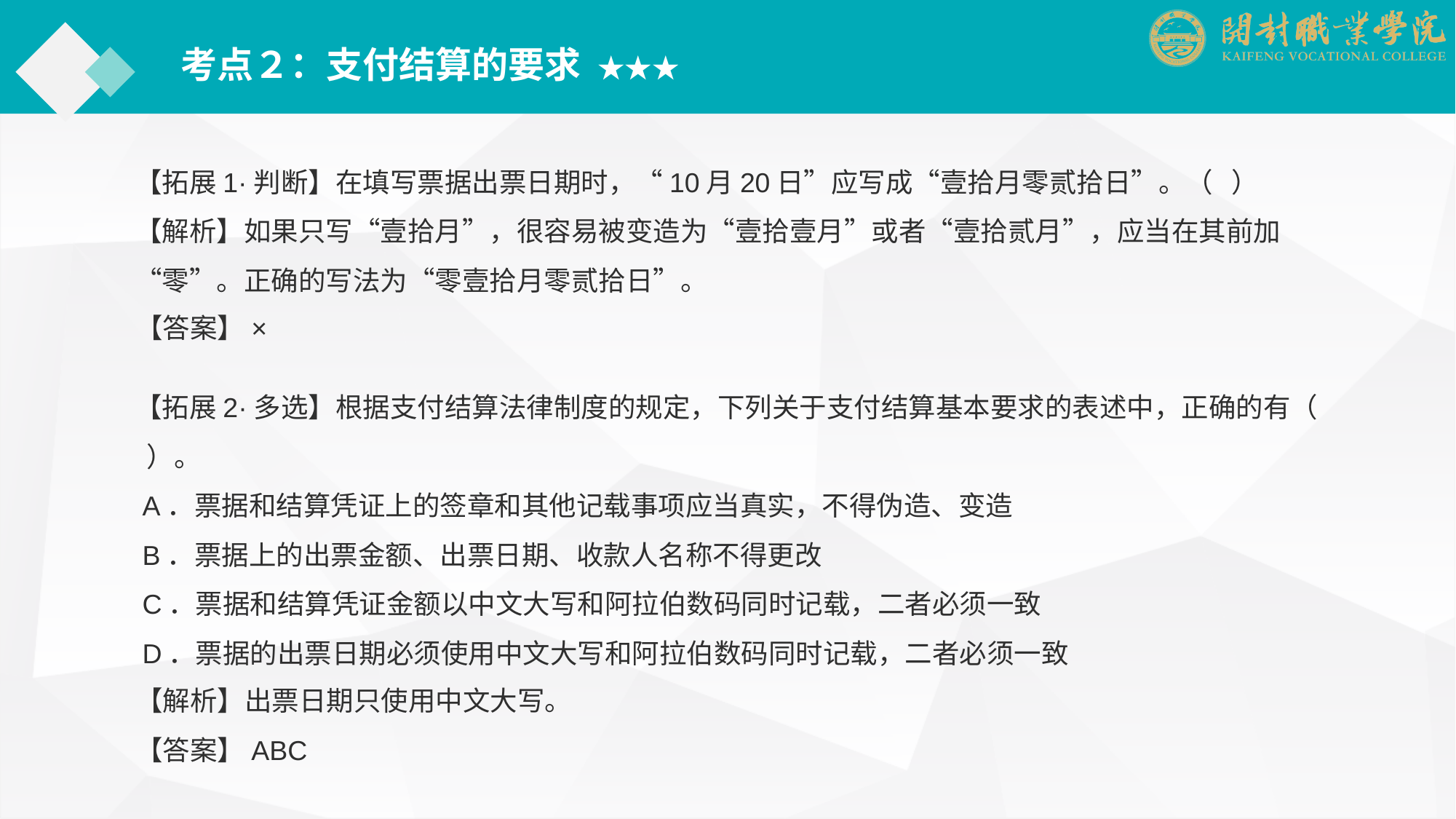

考点２：支付结算的要求  ★★★
【拓展1·判断】在填写票据出票日期时，“10月20日”应写成“壹拾月零贰拾日”。（   ）
【解析】如果只写“壹拾月”，很容易被变造为“壹拾壹月”或者“壹拾贰月”，应当在其前加“零”。正确的写法为“零壹拾月零贰拾日”。
【答案】×
【拓展2·多选】根据支付结算法律制度的规定，下列关于支付结算基本要求的表述中，正确的有（   ）。
 A．票据和结算凭证上的签章和其他记载事项应当真实，不得伪造、变造
 B．票据上的出票金额、出票日期、收款人名称不得更改
 C．票据和结算凭证金额以中文大写和阿拉伯数码同时记载，二者必须一致
 D．票据的出票日期必须使用中文大写和阿拉伯数码同时记载，二者必须一致
【解析】出票日期只使用中文大写。
【答案】ABC